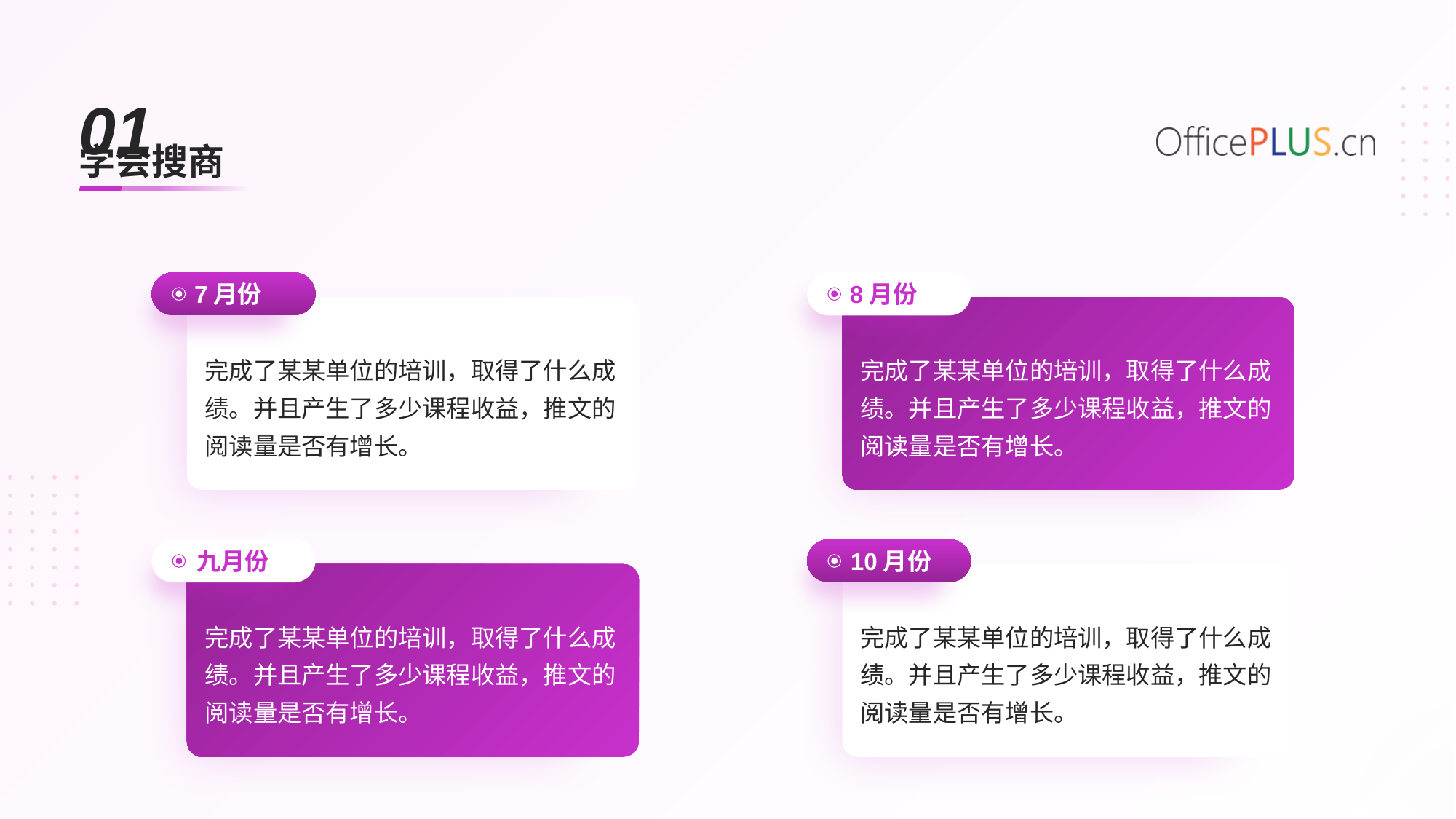

01
学会搜商

7月份
8月份

完成了某某单位的培训，取得了什么成绩。并且产生了多少课程收益，推文的阅读量是否有增长。
完成了某某单位的培训，取得了什么成绩。并且产生了多少课程收益，推文的阅读量是否有增长。

九月份
10月份

完成了某某单位的培训，取得了什么成绩。并且产生了多少课程收益，推文的阅读量是否有增长。
完成了某某单位的培训，取得了什么成绩。并且产生了多少课程收益，推文的阅读量是否有增长。